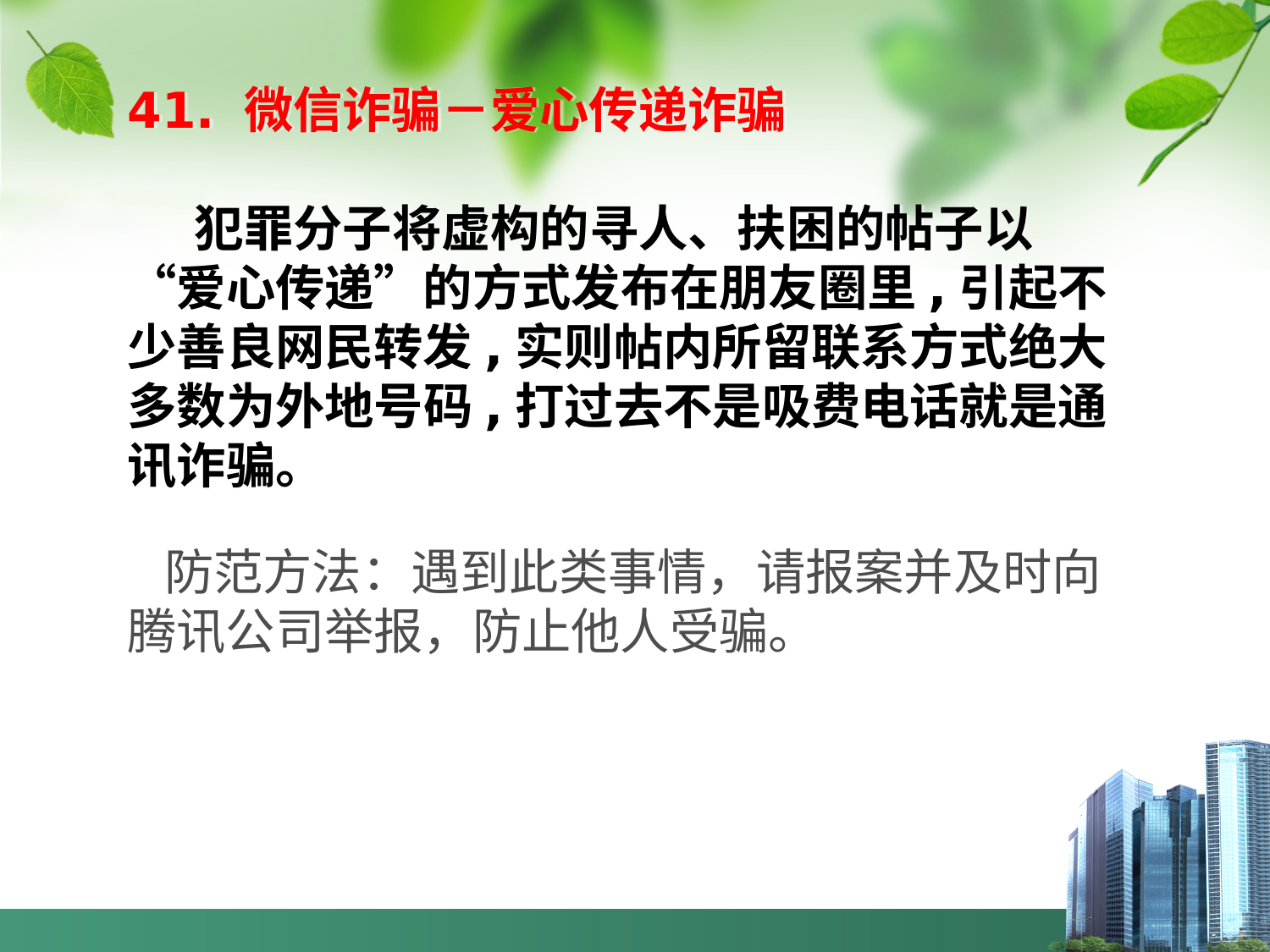

# 41. 微信诈骗－爱心传递诈骗 犯罪分子将虚构的寻人、扶困的帖子以“爱心传递”的方式发布在朋友圈里,引起不少善良网民转发,实则帖内所留联系方式绝大多数为外地号码,打过去不是吸费电话就是通讯诈骗。
1
防范方法：遇到此类事情，请报案并及时向腾讯公司举报，防止他人受骗。